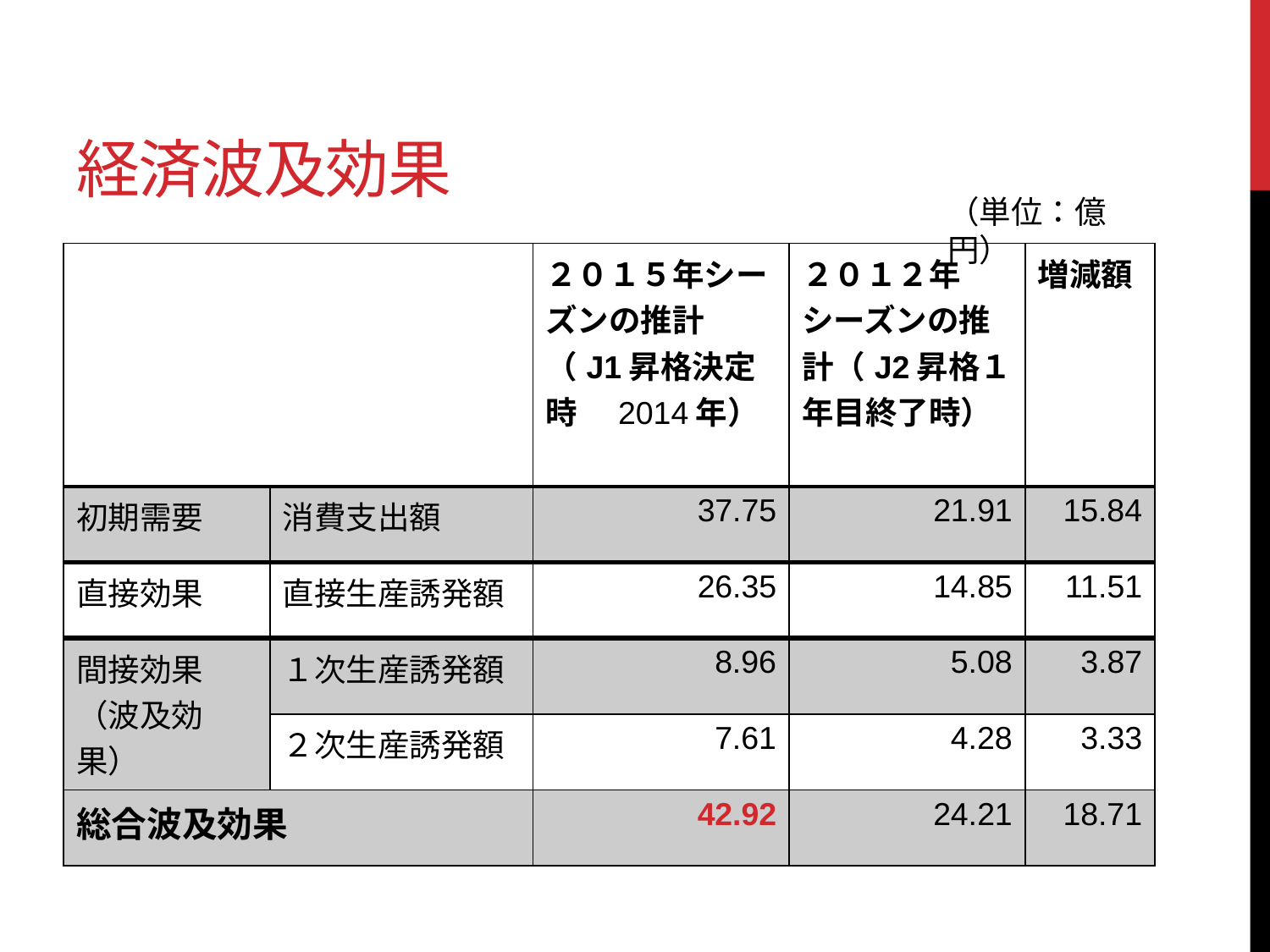

# 経済波及効果
（単位：億円）
|  |  | ２０１５年シーズンの推計（J1昇格決定時　2014年） | ２０１２年シーズンの推計（J2昇格１年目終了時） | 増減額 |
| --- | --- | --- | --- | --- |
| 初期需要 | 消費支出額 | 37.75 | 21.91 | 15.84 |
| 直接効果 | 直接生産誘発額 | 26.35 | 14.85 | 11.51 |
| 間接効果 （波及効果） | １次生産誘発額 | 8.96 | 5.08 | 3.87 |
|  | ２次生産誘発額 | 7.61 | 4.28 | 3.33 |
| 総合波及効果 |  | 42.92 | 24.21 | 18.71 |